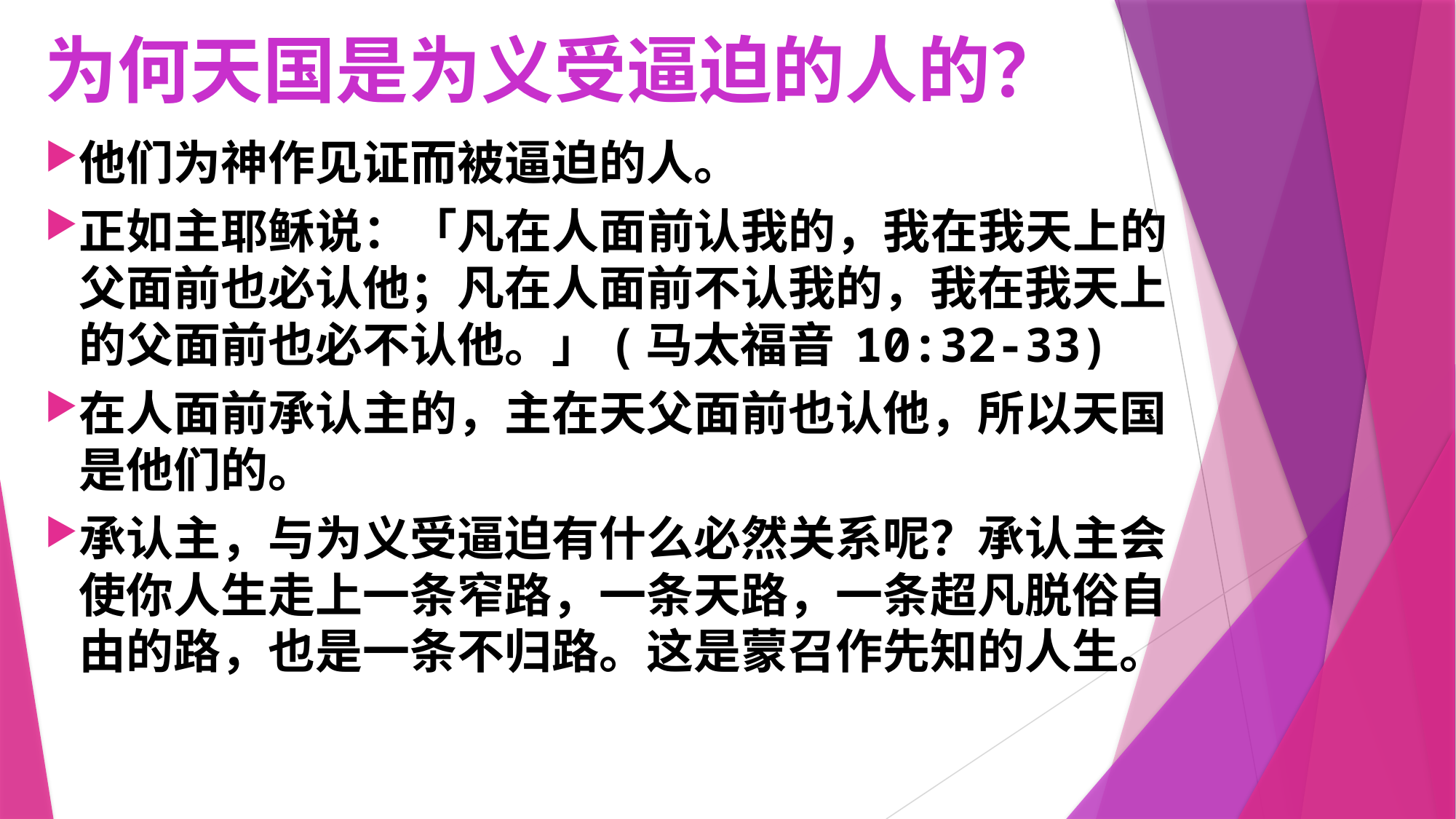

# 为何天国是为义受逼迫的人的？
他们为神作见证而被逼迫的人。
正如主耶稣说：「凡在人面前认我的，我在我天上的父面前也必认他；凡在人面前不认我的，我在我天上的父面前也必不认他。」(马太福音 10:32-33)
在人面前承认主的，主在天父面前也认他，所以天国是他们的。
承认主，与为义受逼迫有什么必然关系呢？承认主会使你人生走上一条窄路，一条天路，一条超凡脱俗自由的路，也是一条不归路。这是蒙召作先知的人生。